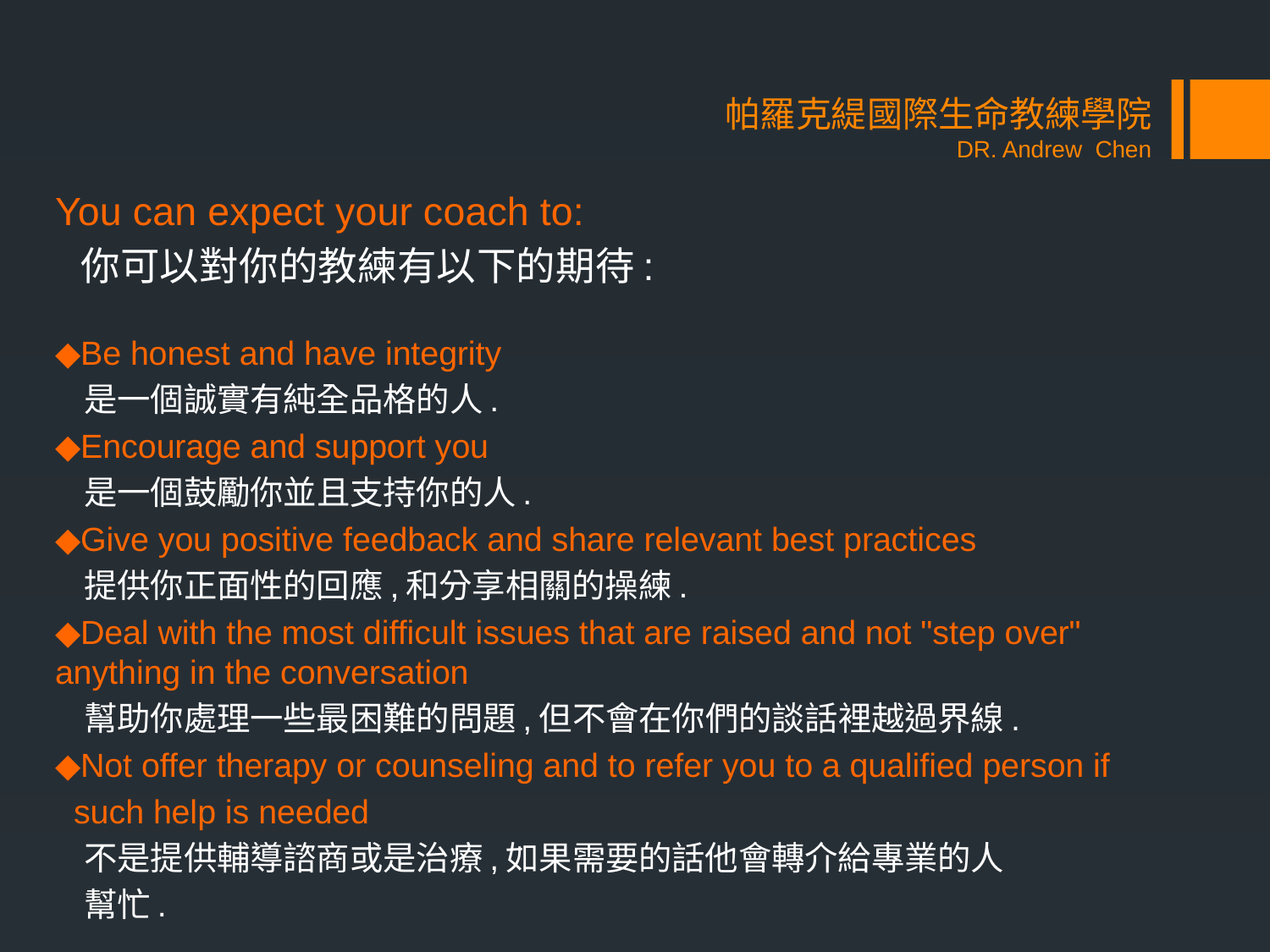

# 帕羅克緹國際生命教練學院 DR. Andrew  Chen
You can expect your coach to:
  你可以對你的教練有以下的期待:

◆Be honest and have integrity
   是一個誠實有純全品格的人.
◆Encourage and support you
   是一個鼓勵你並且支持你的人.
◆Give you positive feedback and share relevant best practices
   提供你正面性的回應,和分享相關的操練.
◆Deal with the most difficult issues that are raised and not "step over" anything in the conversation
   幫助你處理一些最困難的問題,但不會在你們的談話裡越過界線.
◆Not offer therapy or counseling and to refer you to a qualified person if
  such help is needed
   不是提供輔導諮商或是治療,如果需要的話他會轉介給專業的人
   幫忙.